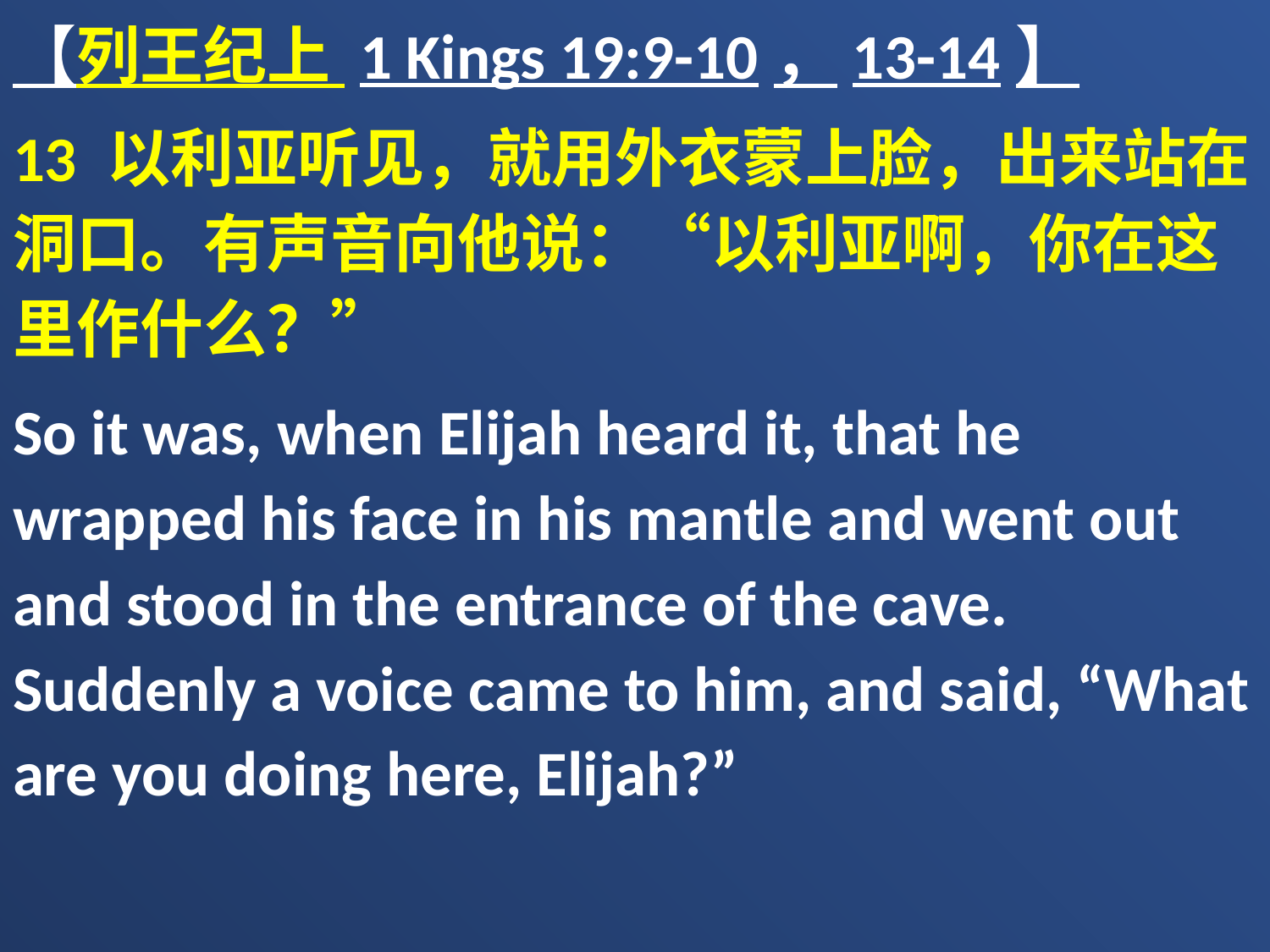

【列王纪上 1 Kings 19:9-10，13-14】
13 以利亚听见，就用外衣蒙上脸，出来站在洞口。有声音向他说：“以利亚啊，你在这里作什么？”
So it was, when Elijah heard it, that he wrapped his face in his mantle and went out and stood in the entrance of the cave. Suddenly a voice came to him, and said, “What are you doing here, Elijah?”